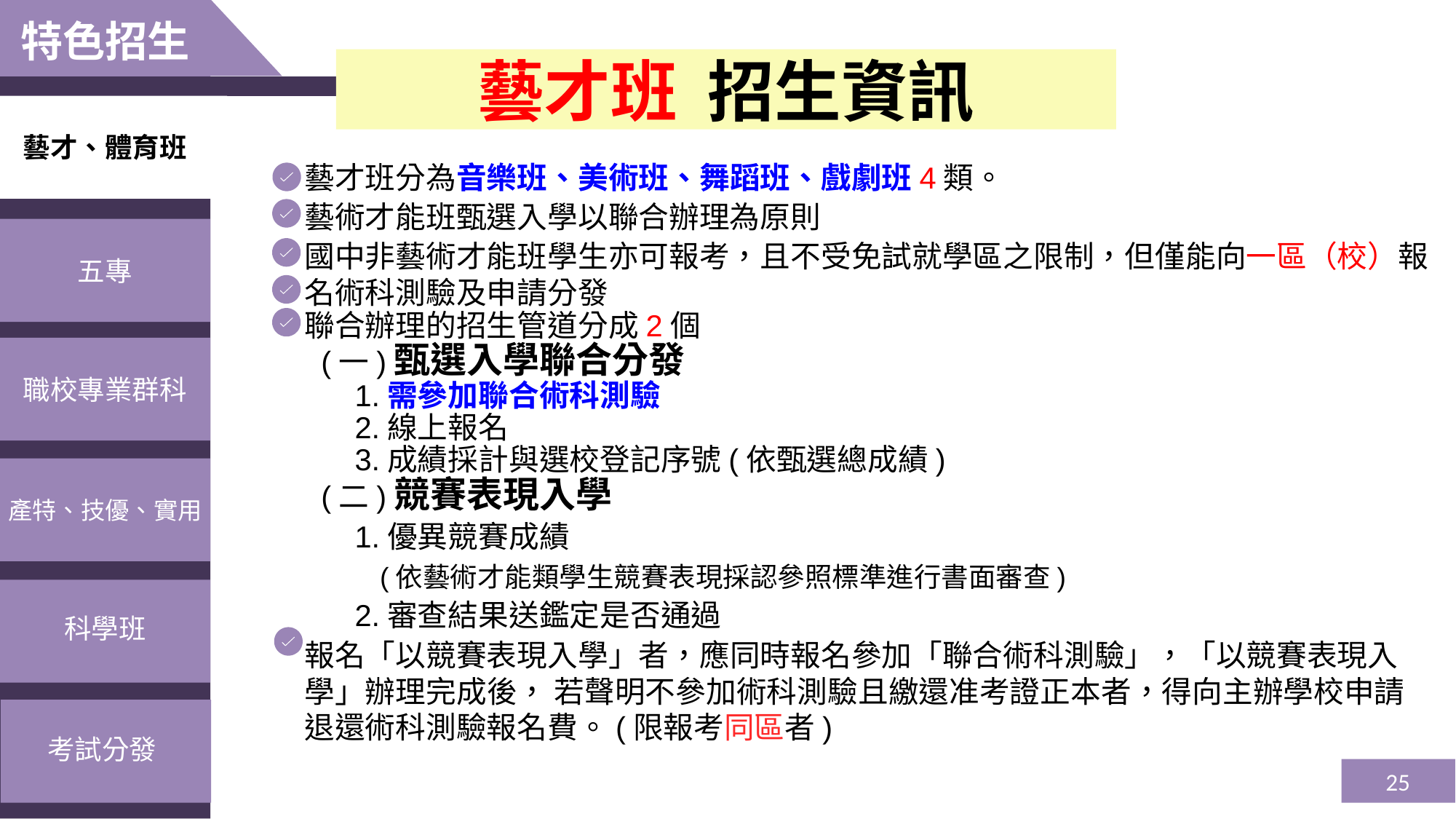

特色招生

藝才班  招生資訊

藝才、體育班
藝才班分為音樂班、美術班、舞蹈班、戲劇班4類。
藝術才能班甄選入學以聯合辦理為原則
國中非藝術才能班學生亦可報考，且不受免試就學區之限制，但僅能向一區（校）報名術科測驗及申請分發
聯合辦理的招生管道分成2個
  (一)甄選入學聯合分發
      1.需參加聯合術科測驗
      2.線上報名
      3.成績採計與選校登記序號(依甄選總成績)
  (二)競賽表現入學
      1.優異競賽成績
         (依藝術才能類學生競賽表現採認參照標準進行書面審查)
      2.審查結果送鑑定是否通過
報名「以競賽表現入學」者，應同時報名參加「聯合術科測驗」，「以競賽表現入學」辦理完成後， 若聲明不參加術科測驗且繳還准考證正本者，得向主辦學校申請退還術科測驗報名費。(限報考同區者)

五專

職校專業群科

產特、技優、實用

科學班

考試分發

25